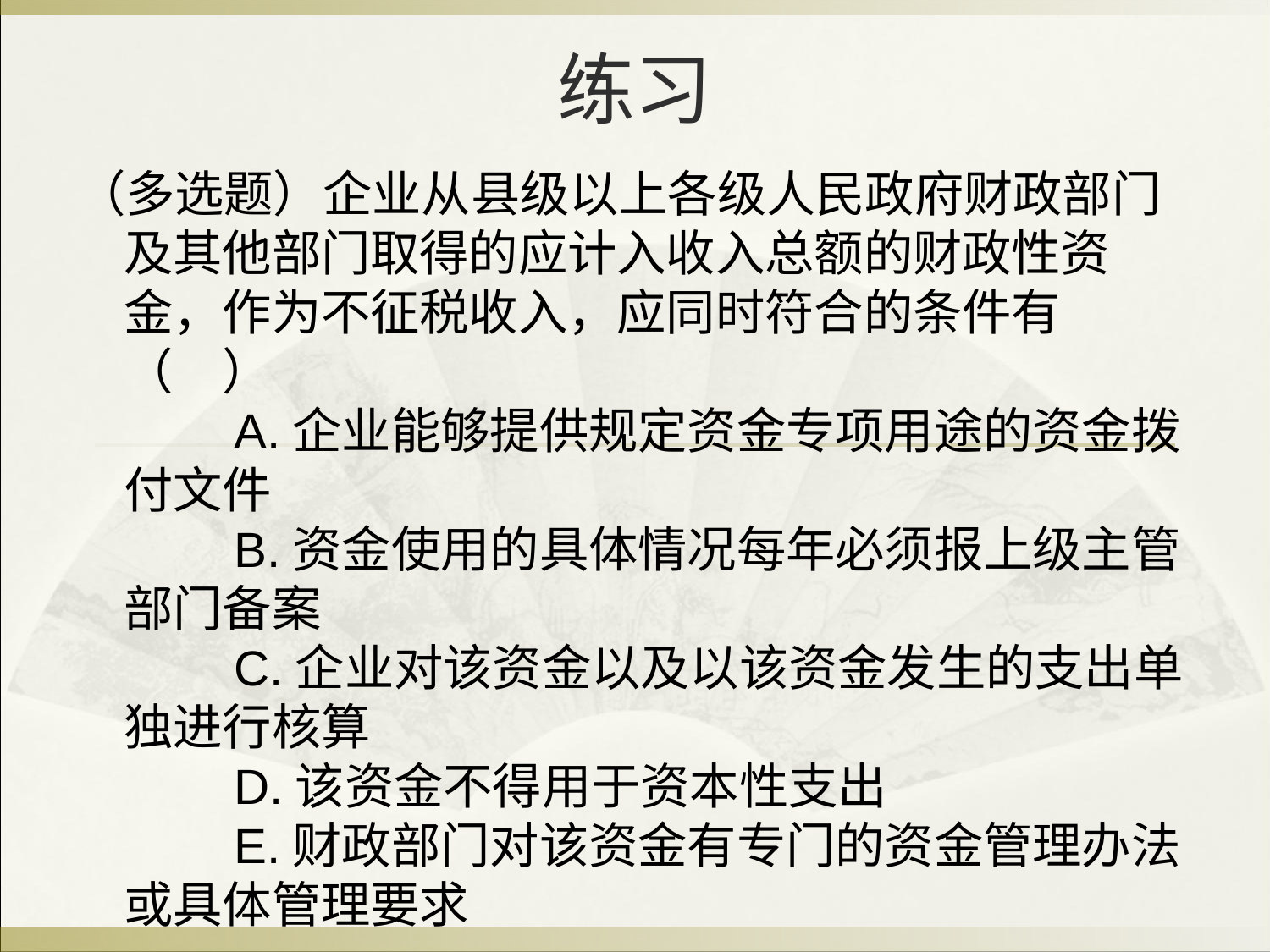

# 练习
（多选题）企业从县级以上各级人民政府财政部门及其他部门取得的应计入收入总额的财政性资金，作为不征税收入，应同时符合的条件有（　）
　　A.企业能够提供规定资金专项用途的资金拨付文件
　　B.资金使用的具体情况每年必须报上级主管部门备案
　　C.企业对该资金以及以该资金发生的支出单独进行核算
　　D.该资金不得用于资本性支出
　　E.财政部门对该资金有专门的资金管理办法或具体管理要求